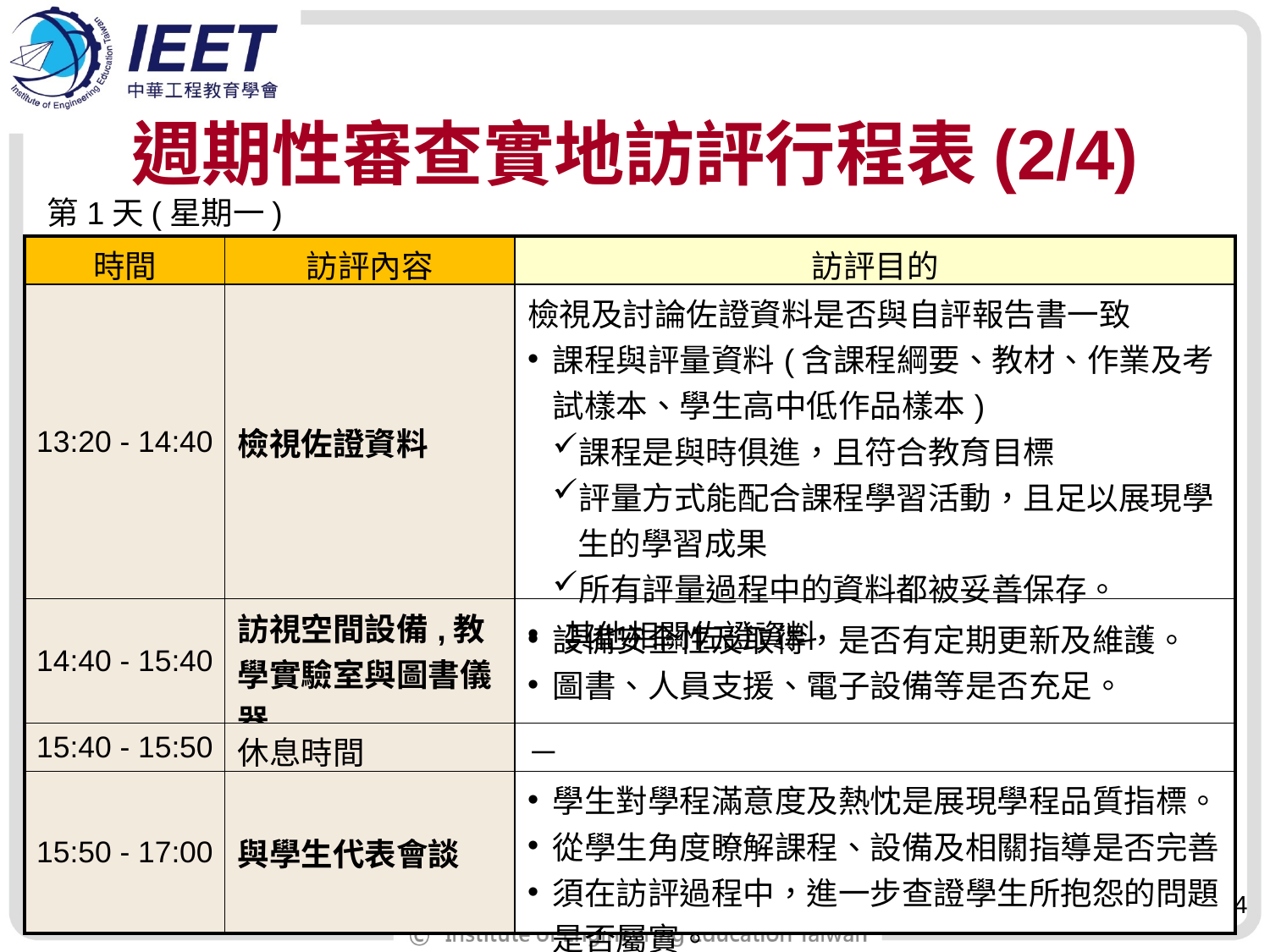

# 週期性審查實地訪評行程表(2/4)
第1天(星期一)
| 時間 | 訪評內容 | 訪評目的 |
| --- | --- | --- |
| 13:20 - 14:40 | 檢視佐證資料 | 檢視及討論佐證資料是否與自評報告書一致 課程與評量資料(含課程綱要、教材、作業及考試樣本、學生高中低作品樣本) 課程是與時俱進，且符合教育目標 評量方式能配合課程學習活動，且足以展現學生的學習成果 所有評量過程中的資料都被妥善保存。 其他相關佐證資料 |
| 14:40 - 15:40 | 訪視空間設備,教學實驗室與圖書儀器 | 設備安全性及取得，是否有定期更新及維護。 圖書、人員支援、電子設備等是否充足。 |
| 15:40 - 15:50 | 休息時間 | － |
| 15:50 - 17:00 | 與學生代表會談 | 學生對學程滿意度及熱忱是展現學程品質指標。 從學生角度瞭解課程、設備及相關指導是否完善 須在訪評過程中，進一步查證學生所抱怨的問題是否屬實。 |
74